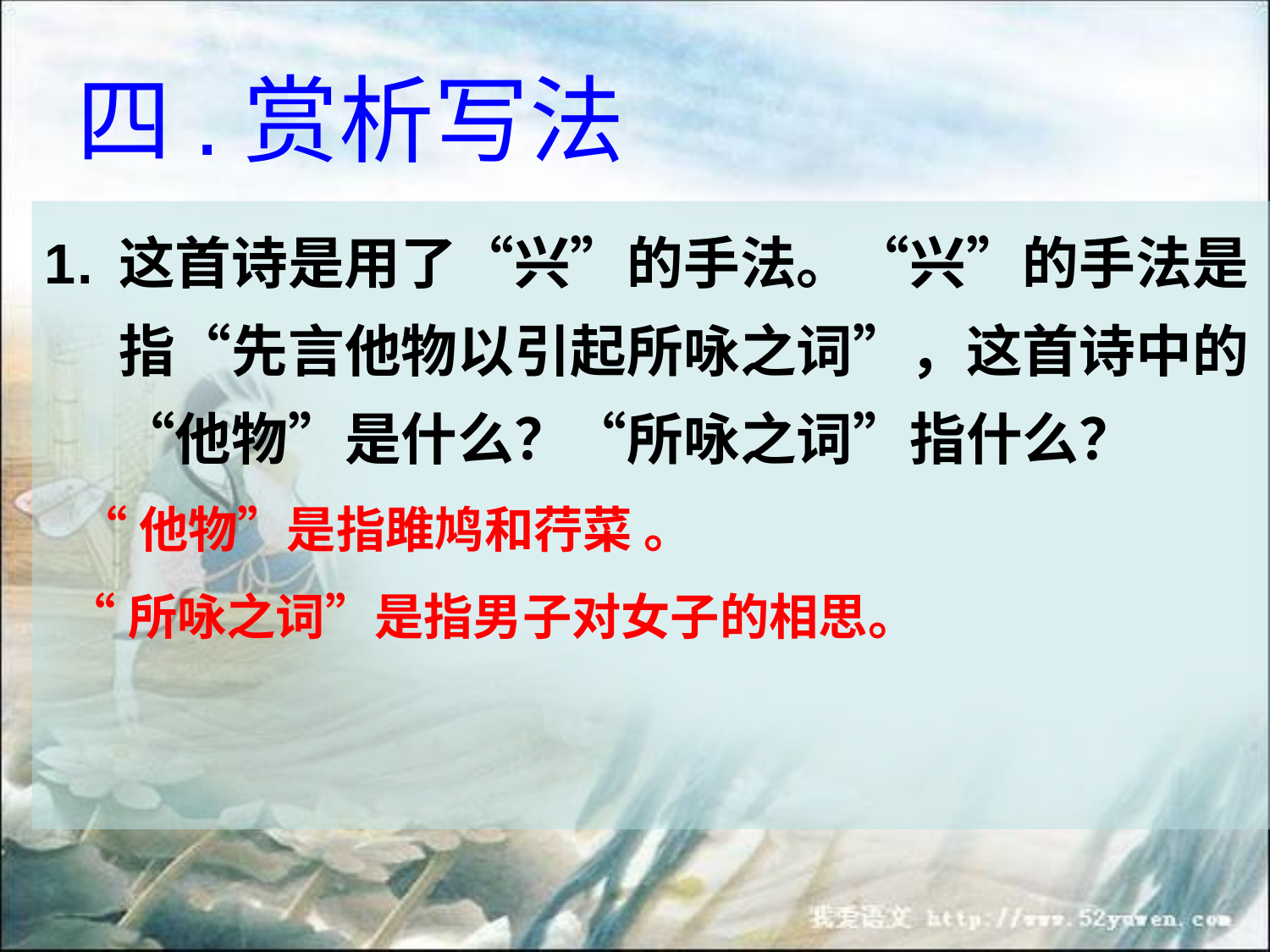

# 四.赏析写法

这首诗是用了“兴”的手法。“兴”的手法是指“先言他物以引起所咏之词”，这首诗中的“他物”是什么？“所咏之词”指什么？
   “他物”是指雎鸠和荇菜 。
  “所咏之词”是指男子对女子的相思。